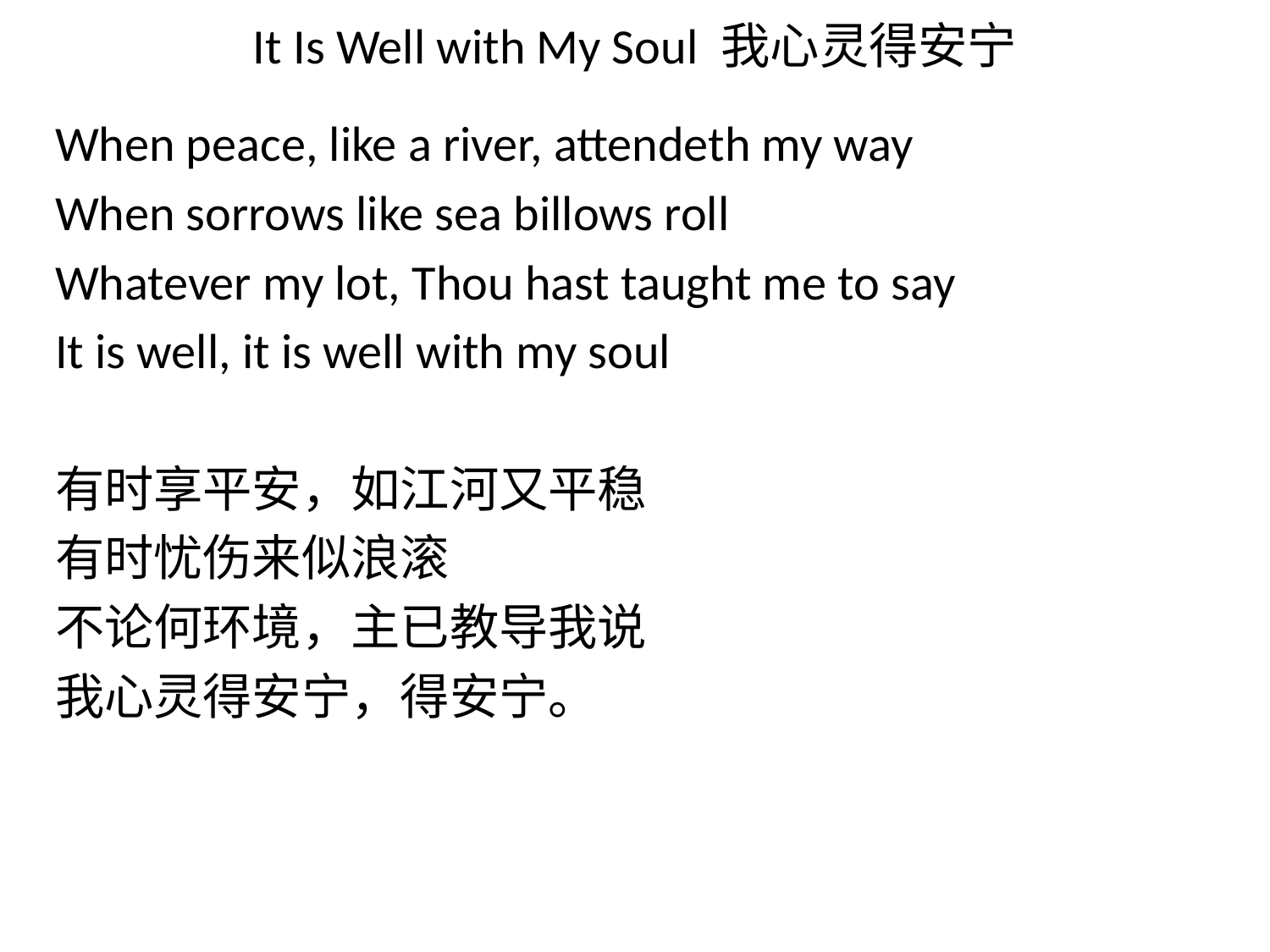

# It Is Well with My Soul 我心灵得安宁
When peace, like a river, attendeth my way
When sorrows like sea billows roll
Whatever my lot, Thou hast taught me to say
It is well, it is well with my soul

有时享平安，如江河又平稳
有时忧伤来似浪滚
不论何环境，主已教导我说
我心灵得安宁，得安宁。